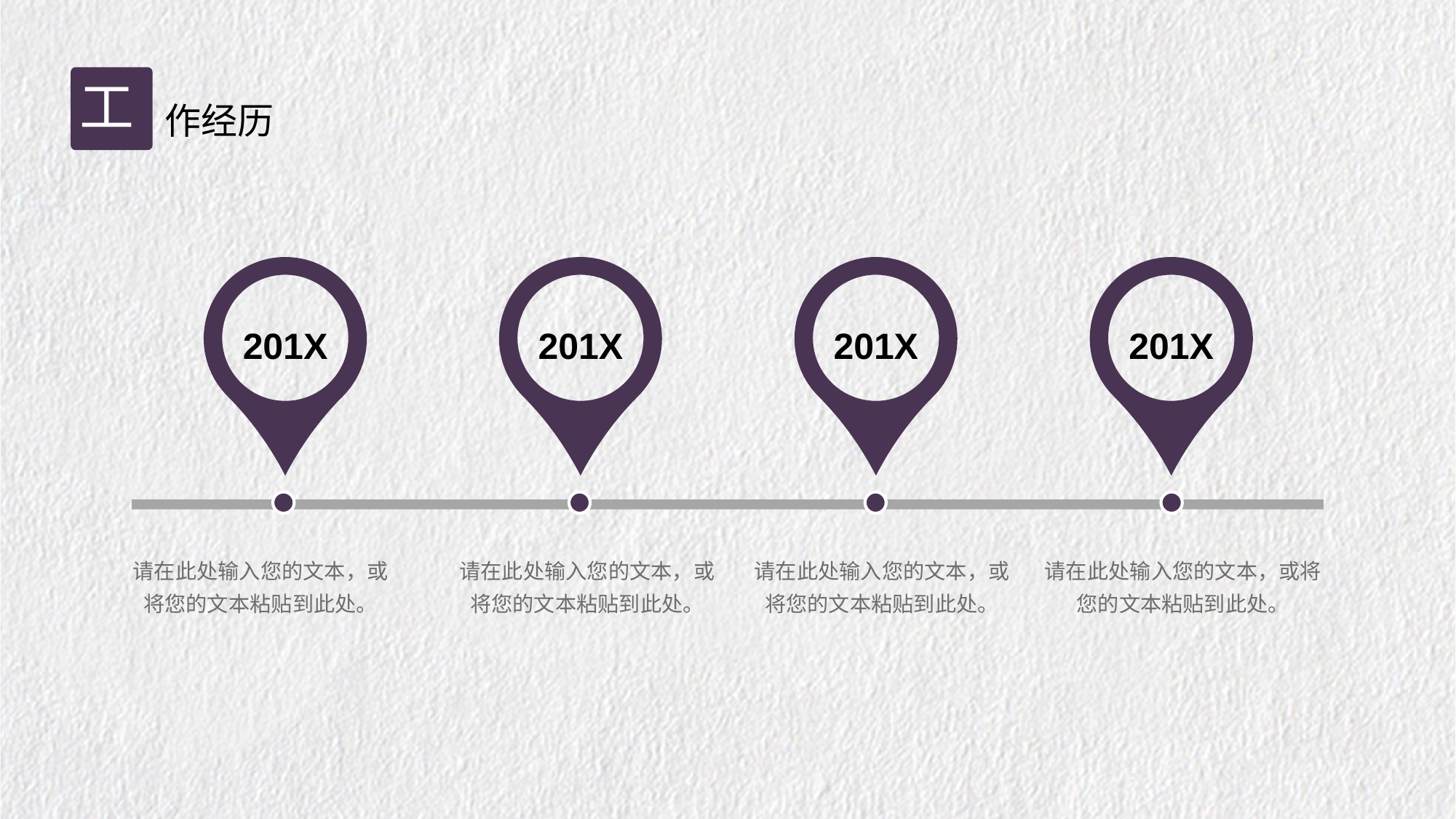

工

作经历
201X
201X
201X
201X

请在此处输入您的文本，或将您的文本粘贴到此处。
请在此处输入您的文本，或将您的文本粘贴到此处。
请在此处输入您的文本，或将您的文本粘贴到此处。
请在此处输入您的文本，或将您的文本粘贴到此处。